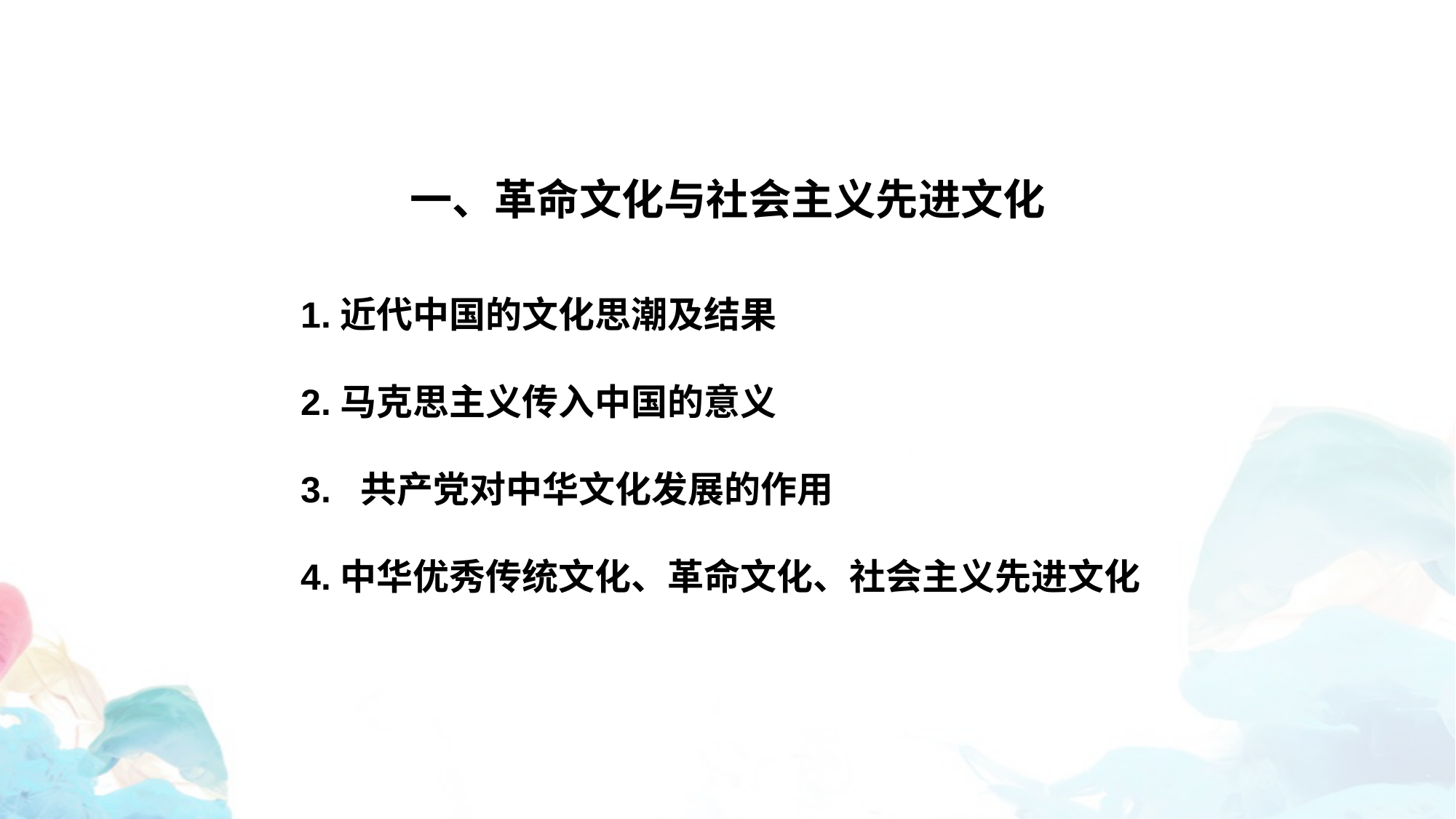

一、革命文化与社会主义先进文化
1.近代中国的文化思潮及结果

2.马克思主义传入中国的意义

3.  共产党对中华文化发展的作用

4.中华优秀传统文化、革命文化、社会主义先进文化